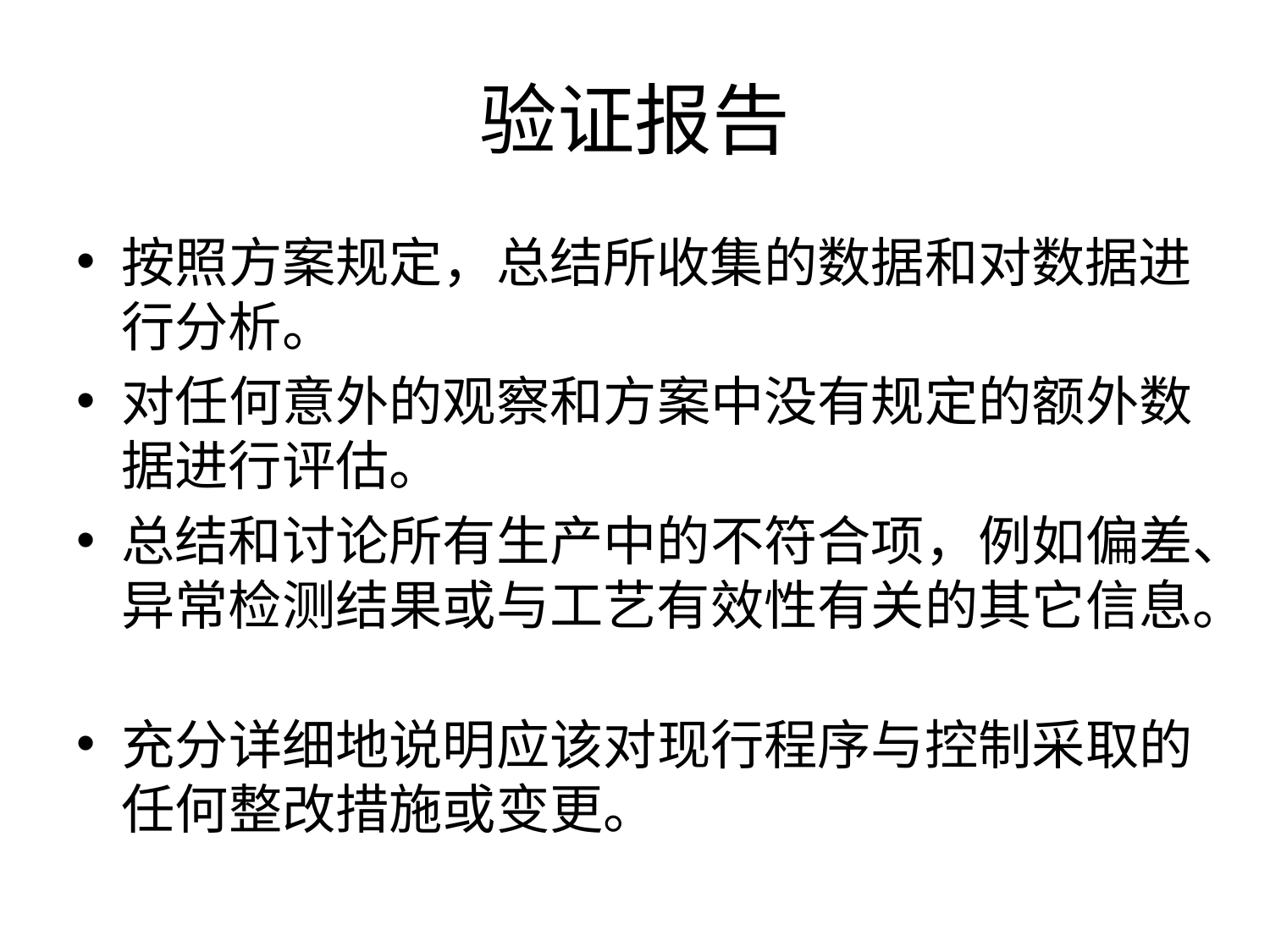

# 验证报告
按照方案规定，总结所收集的数据和对数据进行分析。
对任何意外的观察和方案中没有规定的额外数据进行评估。
总结和讨论所有生产中的不符合项，例如偏差、异常检测结果或与工艺有效性有关的其它信息。
充分详细地说明应该对现行程序与控制采取的任何整改措施或变更。